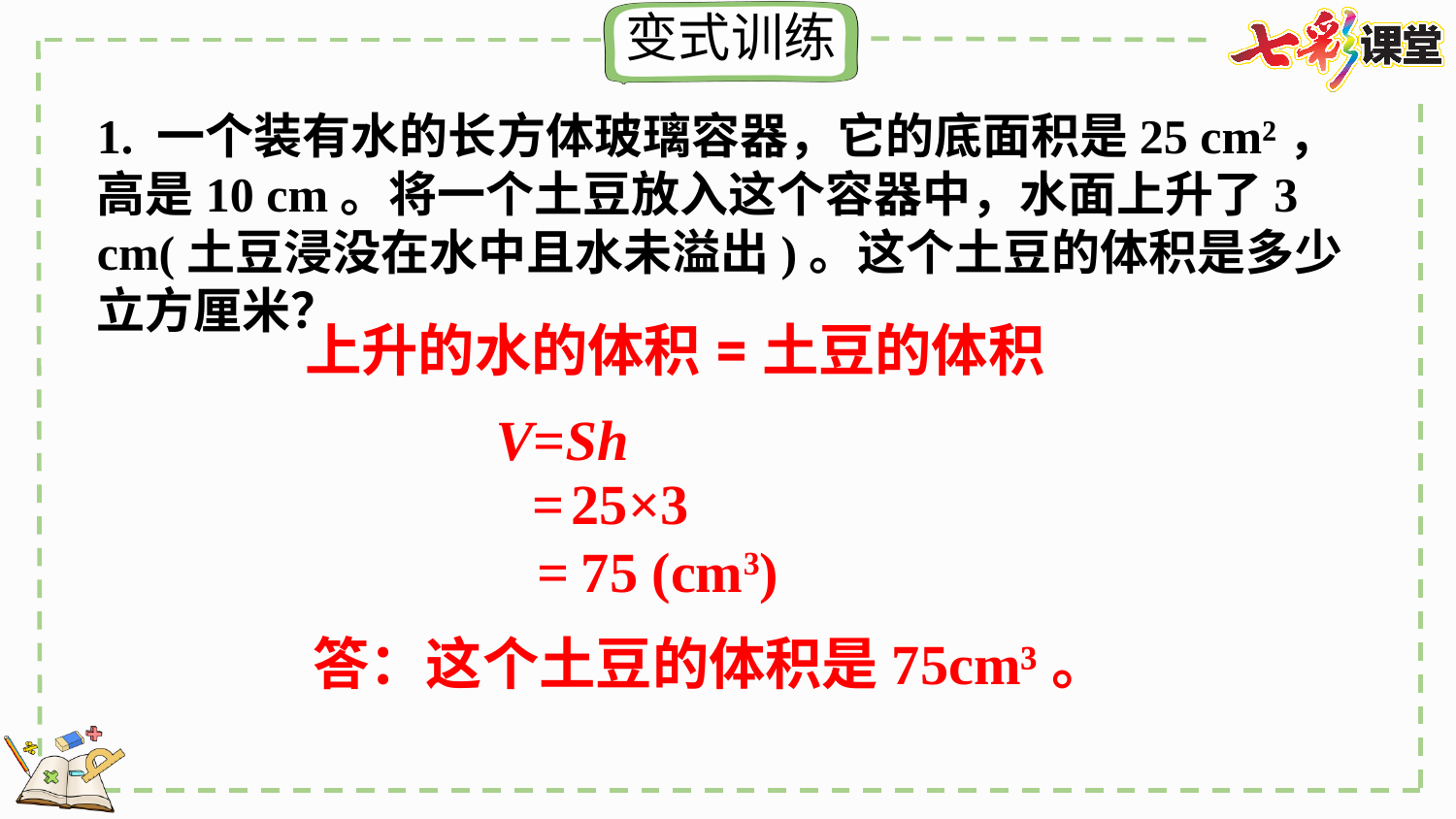

1. 一个装有水的长方体玻璃容器，它的底面积是25 cm²，高是10 cm。将一个土豆放入这个容器中，水面上升了3 cm(土豆浸没在水中且水未溢出)。这个土豆的体积是多少立方厘米？
上升的水的体积=土豆的体积
V=Sh
   =25×3
  =75 (cm3)
   答：这个土豆的体积是75cm³。